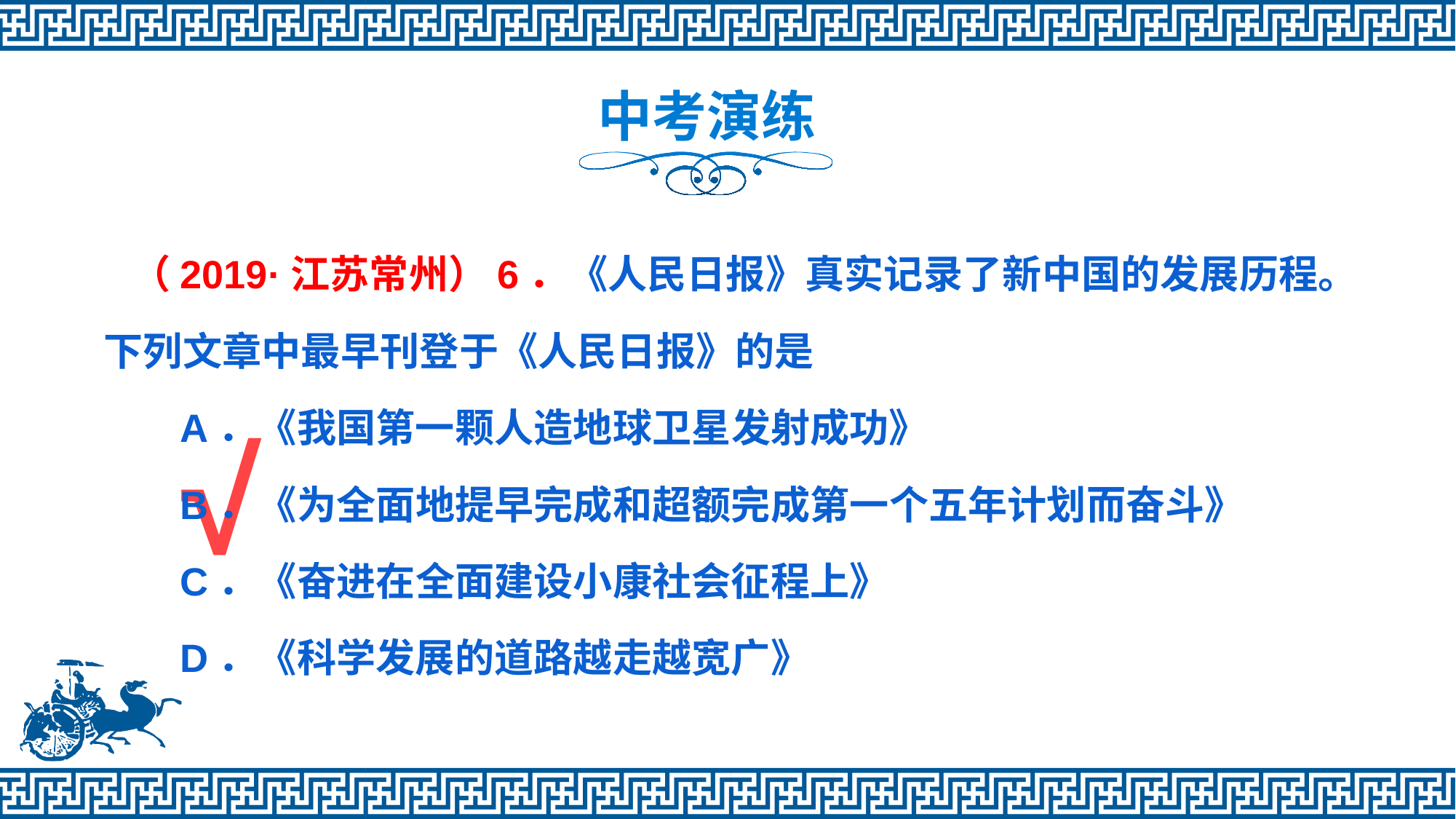

中考演练

  （2019·江苏常州）6．《人民日报》真实记录了新中国的发展历程。下列文章中最早刊登于《人民日报》的是
       A．《我国第一颗人造地球卫星发射成功》
       B．《为全面地提早完成和超额完成第一个五年计划而奋斗》
       C．《奋进在全面建设小康社会征程上》
       D．《科学发展的道路越走越宽广》
南宁三中 梁学聪 qq 2807609224
版权所有，不得上传到网络，如有发现，法律起诉
南宁三中 梁学聪 qq:2807609224
版权所有，不得上传到网络，如有发现，法律起诉
√